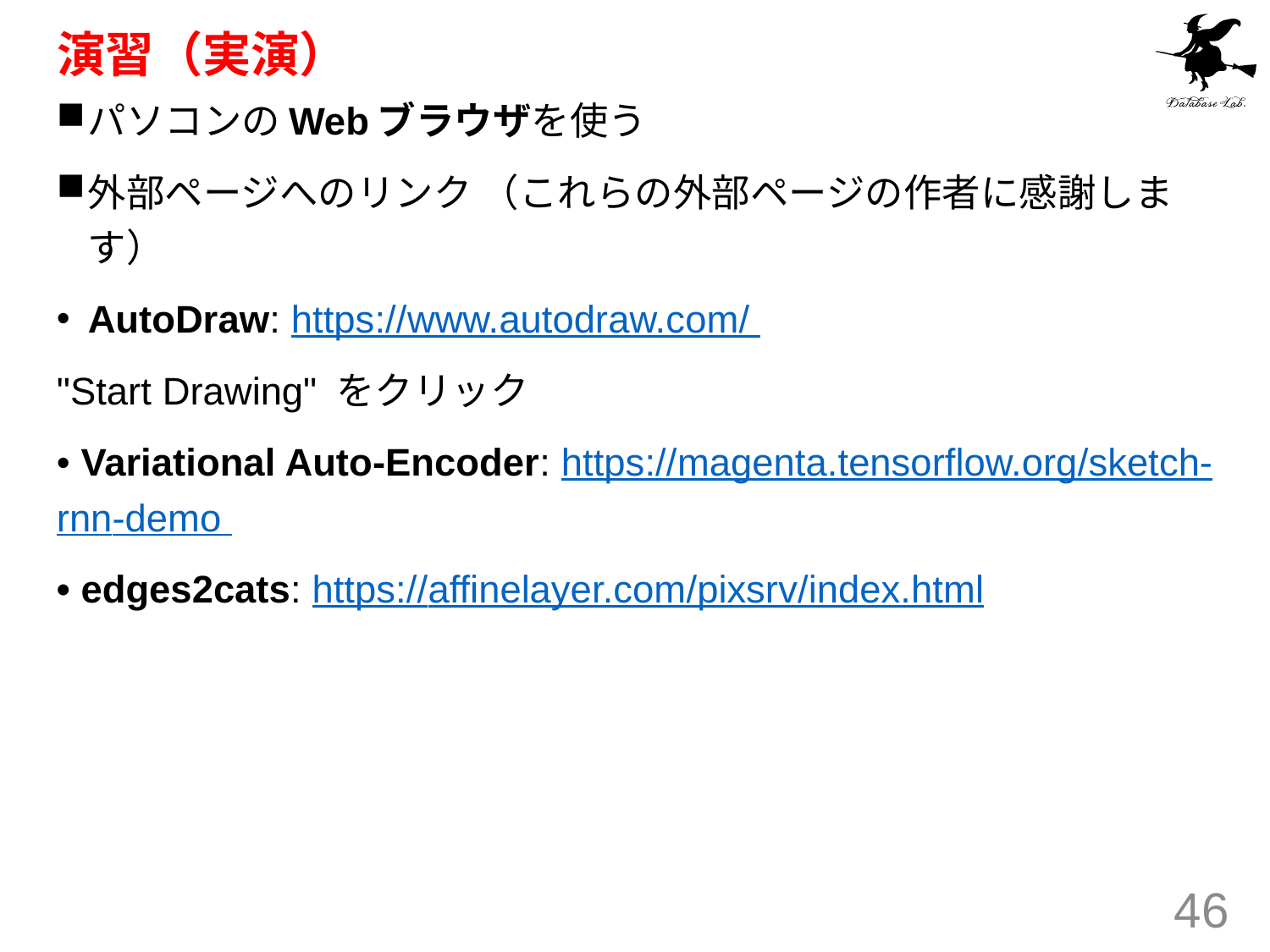

# 演習（実演）
パソコンのWebブラウザを使う
外部ページへのリンク （これらの外部ページの作者に感謝します）
AutoDraw: https://www.autodraw.com/
"Start Drawing" をクリック
• Variational Auto-Encoder: https://magenta.tensorflow.org/sketch-rnn-demo
• edges2cats: https://affinelayer.com/pixsrv/index.html

46